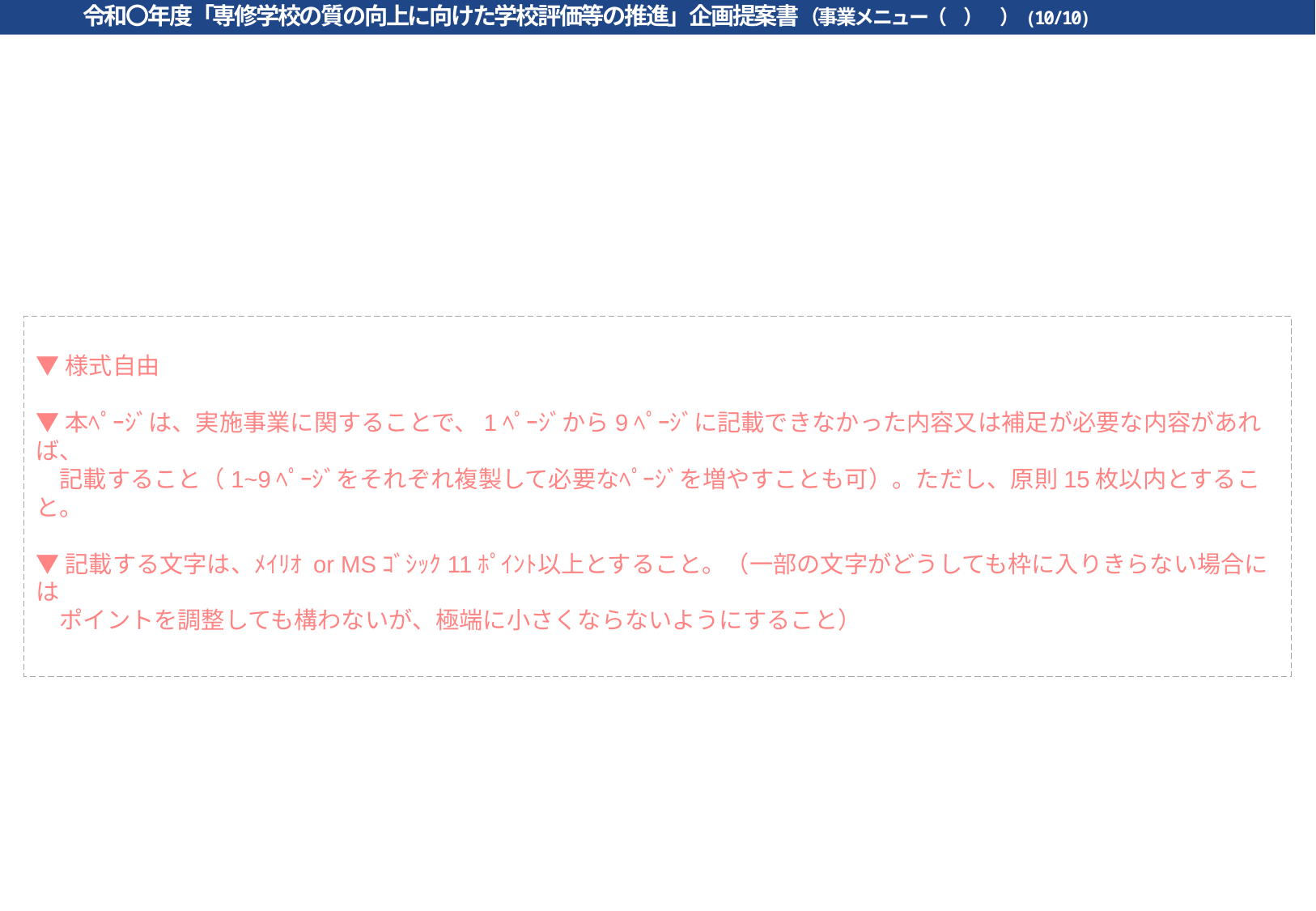

令和〇年度「専修学校の質の向上に向けた学校評価等の推進」企画提案書（事業メニュー（　）　）(10/10)

▼様式自由

▼本ﾍﾟｰｼﾞは、実施事業に関することで、1ﾍﾟｰｼﾞから9ﾍﾟｰｼﾞに記載できなかった内容又は補足が必要な内容があれば、
　記載すること（1~9ﾍﾟｰｼﾞをそれぞれ複製して必要なﾍﾟｰｼﾞを増やすことも可）。ただし、原則15枚以内とすること。

▼記載する文字は、ﾒｲﾘｵ or MSｺﾞｼｯｸ11ﾎﾟｲﾝﾄ以上とすること。（一部の文字がどうしても枠に入りきらない場合には
　ポイントを調整しても構わないが、極端に小さくならないようにすること）